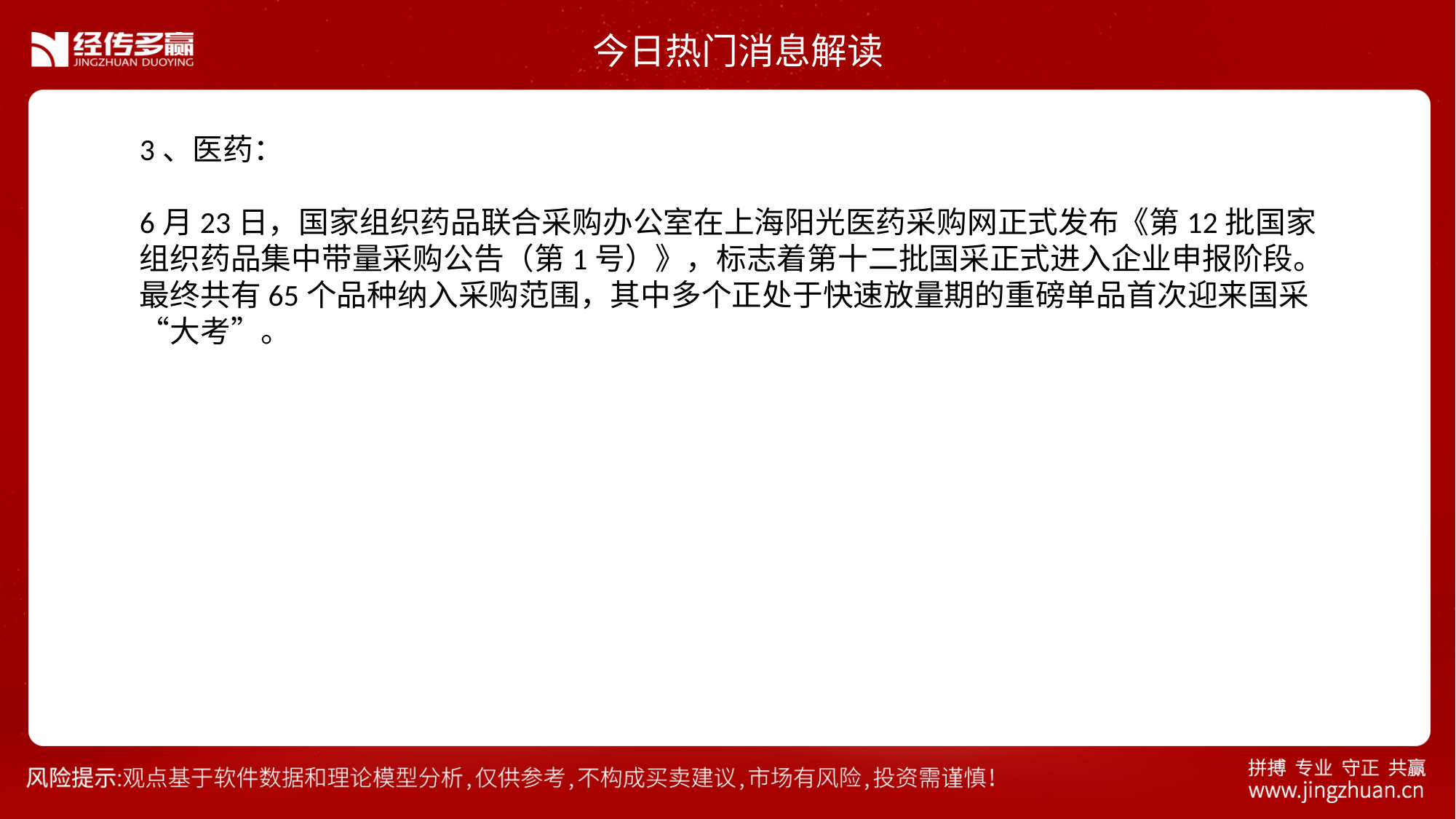

今日热门消息解读
3、医药：

6月23日，国家组织药品联合采购办公室在上海阳光医药采购网正式发布《第12批国家组织药品集中带量采购公告（第1号）》，标志着第十二批国采正式进入企业申报阶段。最终共有65个品种纳入采购范围，其中多个正处于快速放量期的重磅单品首次迎来国采“大考”。